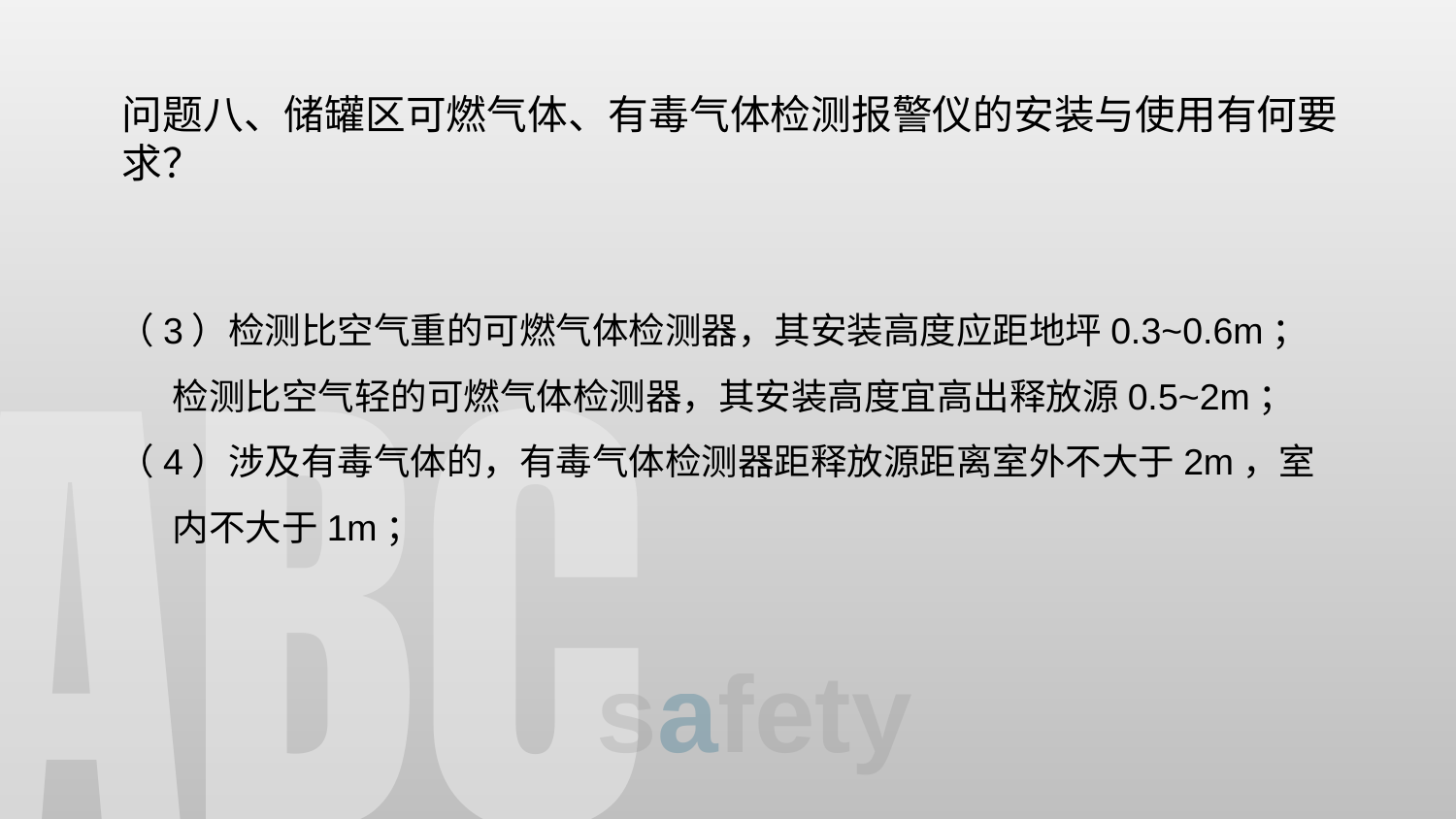

问题八、储罐区可燃气体、有毒气体检测报警仪的安装与使用有何要求？
（3）检测比空气重的可燃气体检测器，其安装高度应距地坪0.3~0.6m；检测比空气轻的可燃气体检测器，其安装高度宜高出释放源0.5~2m；
（4）涉及有毒气体的，有毒气体检测器距释放源距离室外不大于2m，室内不大于1m；